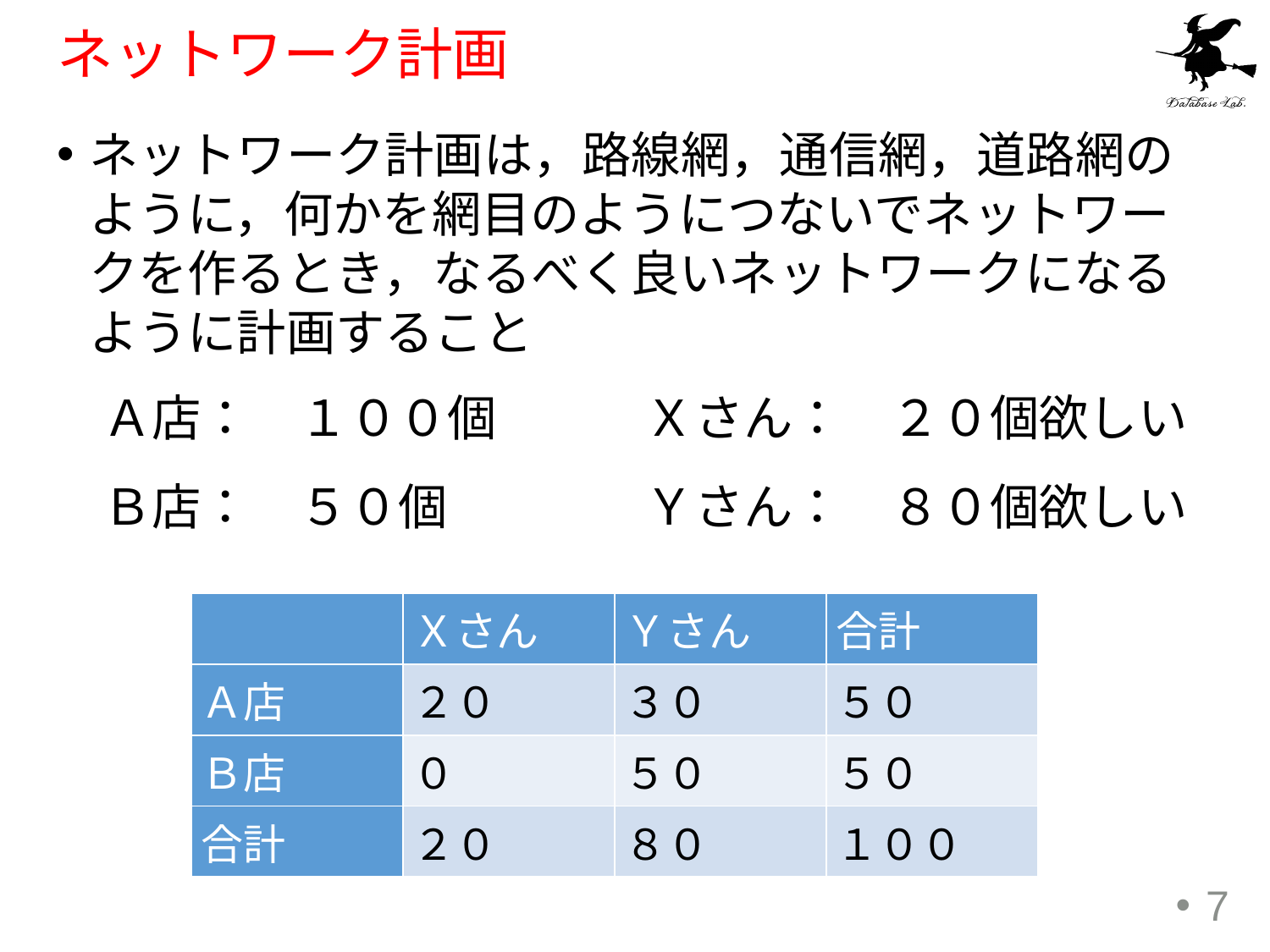

# ネットワーク計画
ネットワーク計画は，路線網，通信網，道路網のように，何かを網目のようにつないでネットワークを作るとき，なるべく良いネットワークになるように計画すること
Ａ店：　１００個　　　Ｘさん：　２０個欲しい
Ｂ店：　５０個　　　　Ｙさん：　８０個欲しい
|  | Ｘさん | Ｙさん | 合計 |
| --- | --- | --- | --- |
| Ａ店 | ２０ | ３０ | ５０ |
| Ｂ店 | ０ | ５０ | ５０ |
| 合計 | ２０ | ８０ | １００ |
7